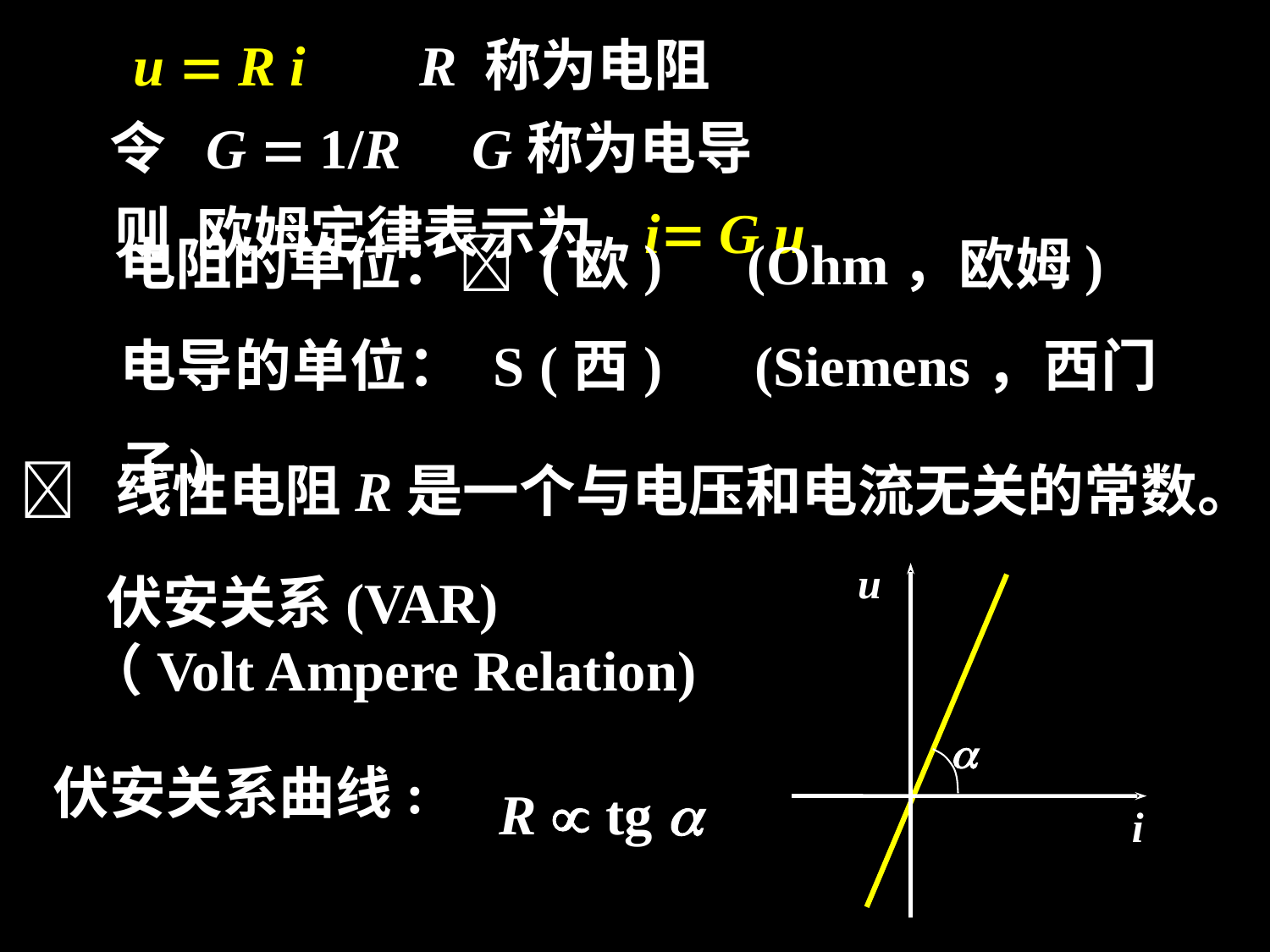

u = R i        R 称为电阻
令  G = 1/R     G称为电导
则  欧姆定律表示为   i= G u
电阻的单位：Ω (欧)      (Ohm，欧姆)
电导的单位： S (西)      (Siemens，西门子)
♦  线性电阻R是一个与电压和电流无关的常数。
u

i

O
 伏安关系(VAR)
（Volt Ampere Relation)

α

 伏安关系曲线:
 R ∝ tg α